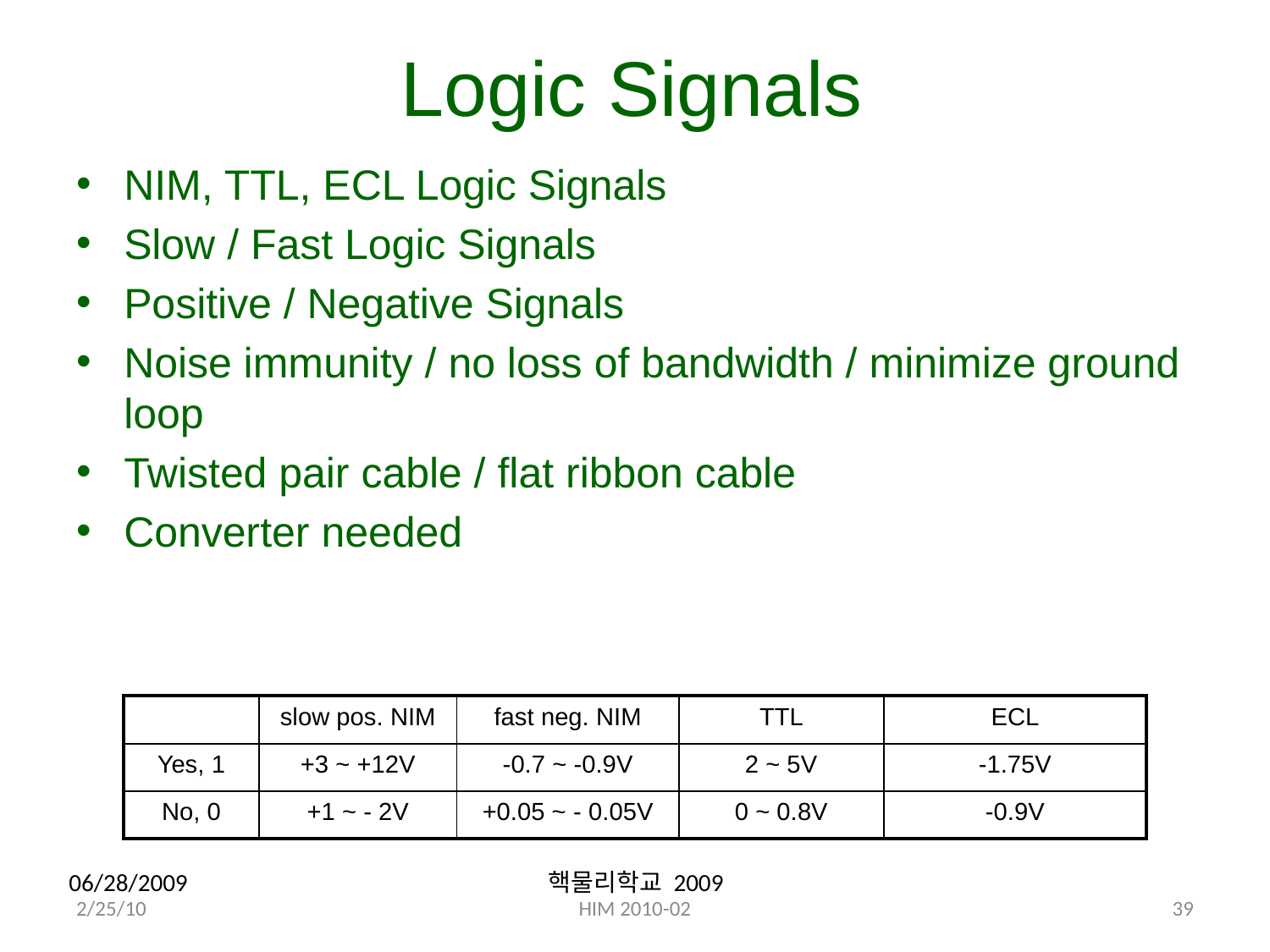

# Logic Signals
NIM, TTL, ECL Logic Signals
Slow / Fast Logic Signals
Positive / Negative Signals
Noise immunity / no loss of bandwidth / minimize ground loop
Twisted pair cable / flat ribbon cable
Converter needed
|  | slow pos. NIM | fast neg. NIM | TTL | ECL |
| --- | --- | --- | --- | --- |
| Yes, 1 | +3 ~ +12V | -0.7 ~ -0.9V | 2 ~ 5V | -1.75V |
| No, 0 | +1 ~ - 2V | +0.05 ~ - 0.05V | 0 ~ 0.8V | -0.9V |
06/28/2009
핵물리학교 2009
39
2/25/10
HIM 2010-02